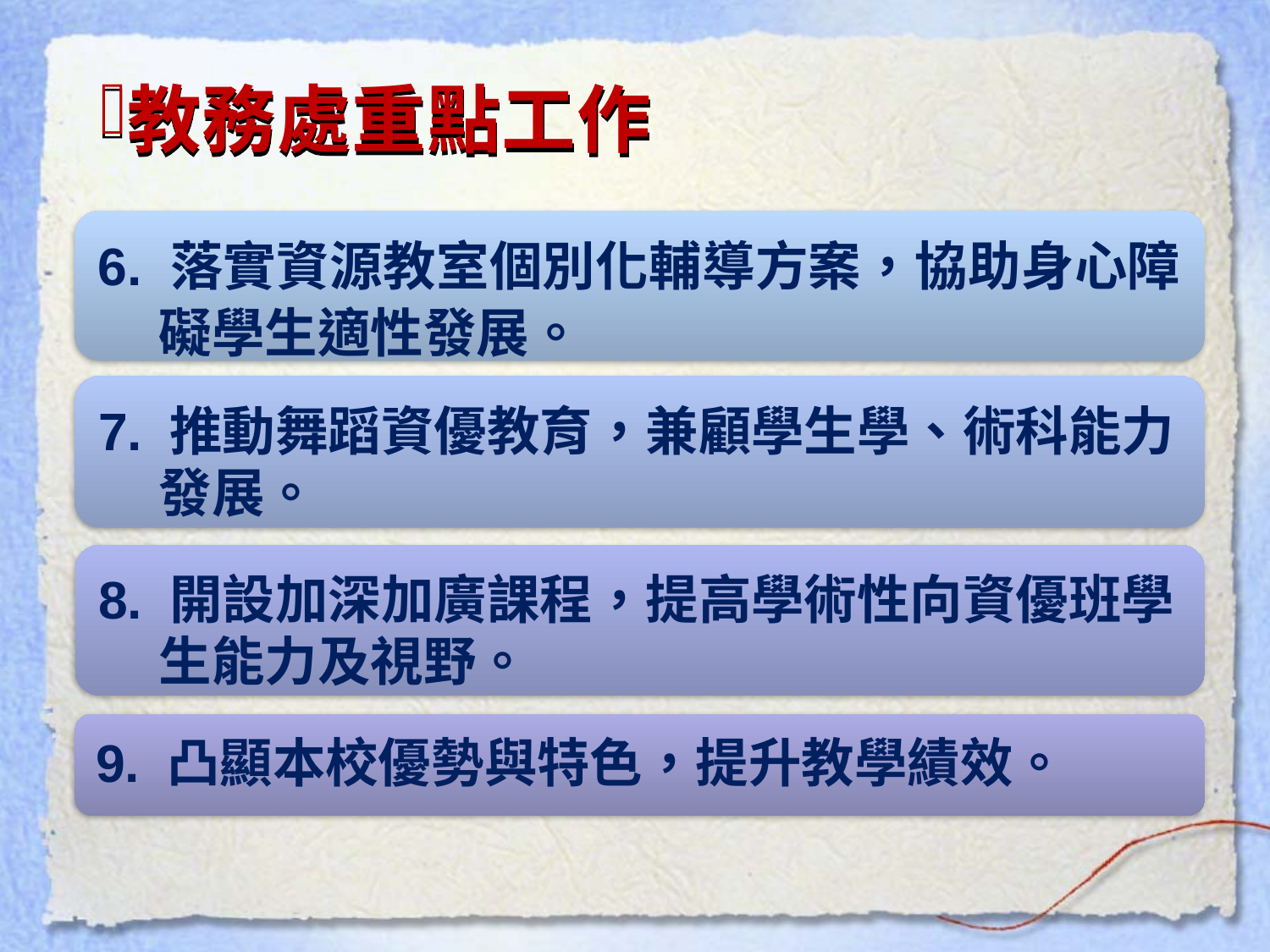

教務處重點工作
6. 落實資源教室個別化輔導方案，協助身心障
    礙學生適性發展。
7. 推動舞蹈資優教育，兼顧學生學、術科能力
    發展。
8. 開設加深加廣課程，提高學術性向資優班學
    生能力及視野。
9. 凸顯本校優勢與特色，提升教學績效。